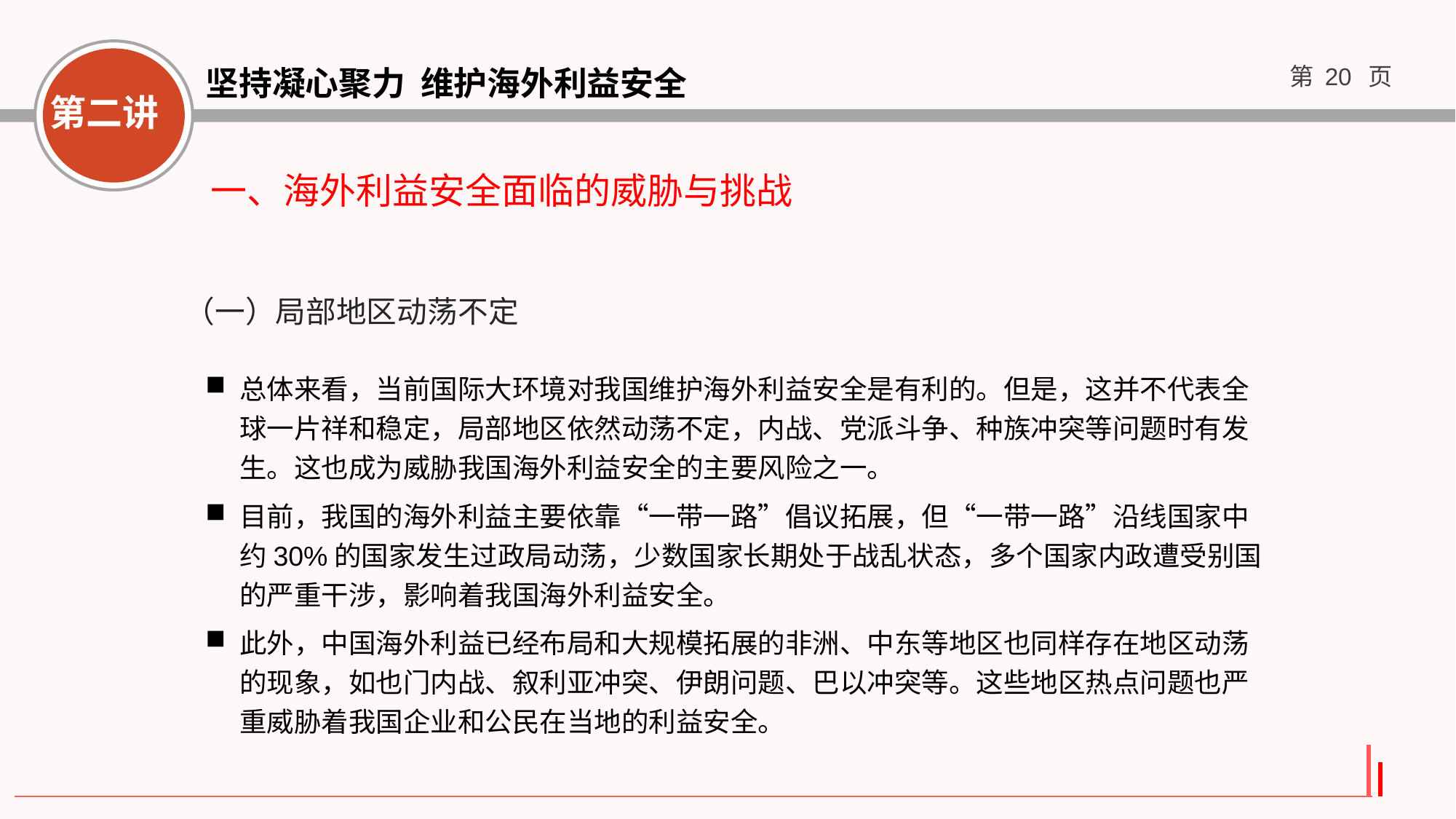

一、海外利益安全面临的威胁与挑战
（一）局部地区动荡不定
总体来看，当前国际大环境对我国维护海外利益安全是有利的。但是，这并不代表全球一片祥和稳定，局部地区依然动荡不定，内战、党派斗争、种族冲突等问题时有发生。这也成为威胁我国海外利益安全的主要风险之一。
目前，我国的海外利益主要依靠“一带一路”倡议拓展，但“一带一路”沿线国家中约30%的国家发生过政局动荡，少数国家长期处于战乱状态，多个国家内政遭受别国的严重干涉，影响着我国海外利益安全。
此外，中国海外利益已经布局和大规模拓展的非洲、中东等地区也同样存在地区动荡的现象，如也门内战、叙利亚冲突、伊朗问题、巴以冲突等。这些地区热点问题也严重威胁着我国企业和公民在当地的利益安全。